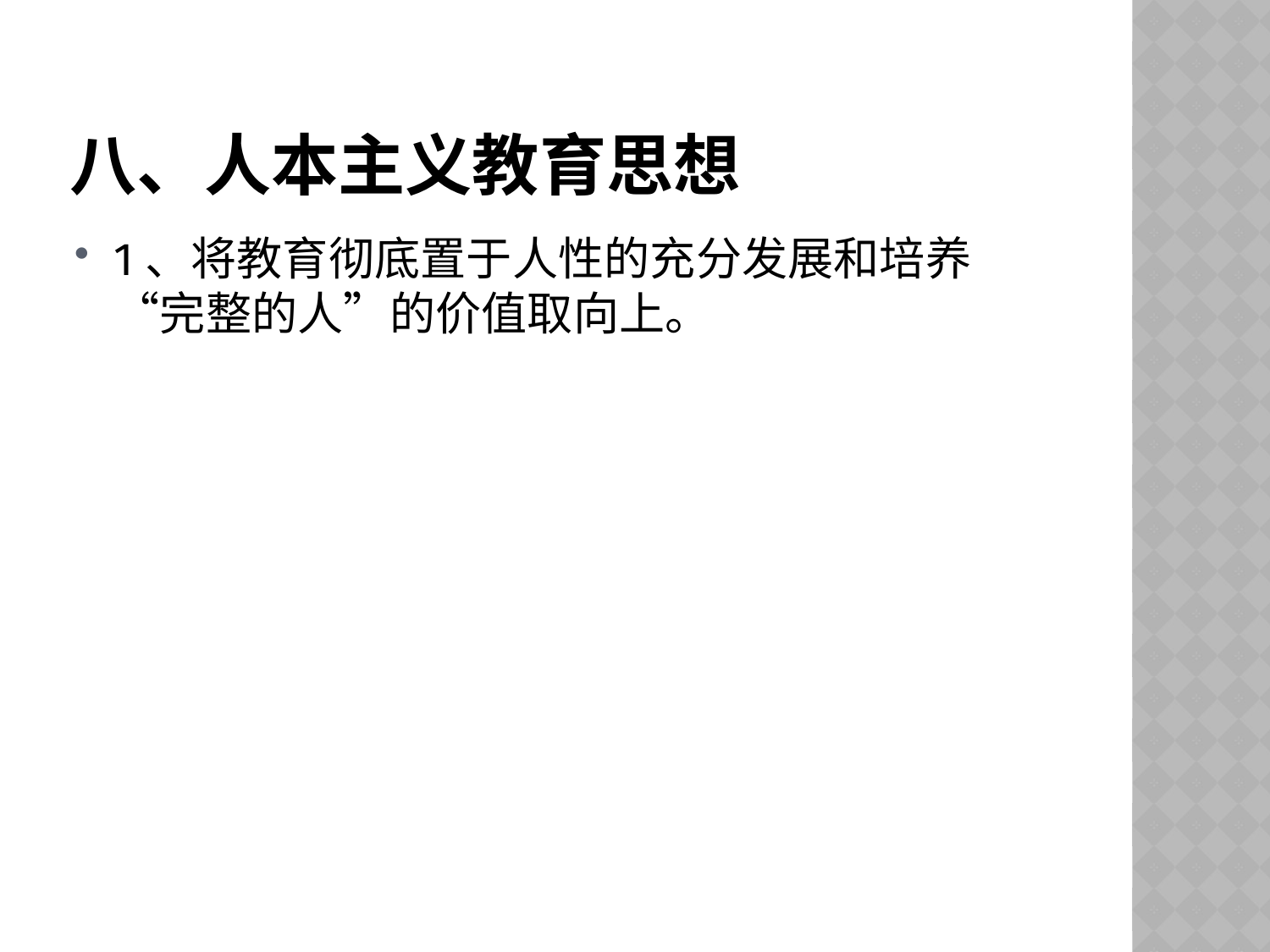

# 八、人本主义教育思想
1、将教育彻底置于人性的充分发展和培养“完整的人”的价值取向上。